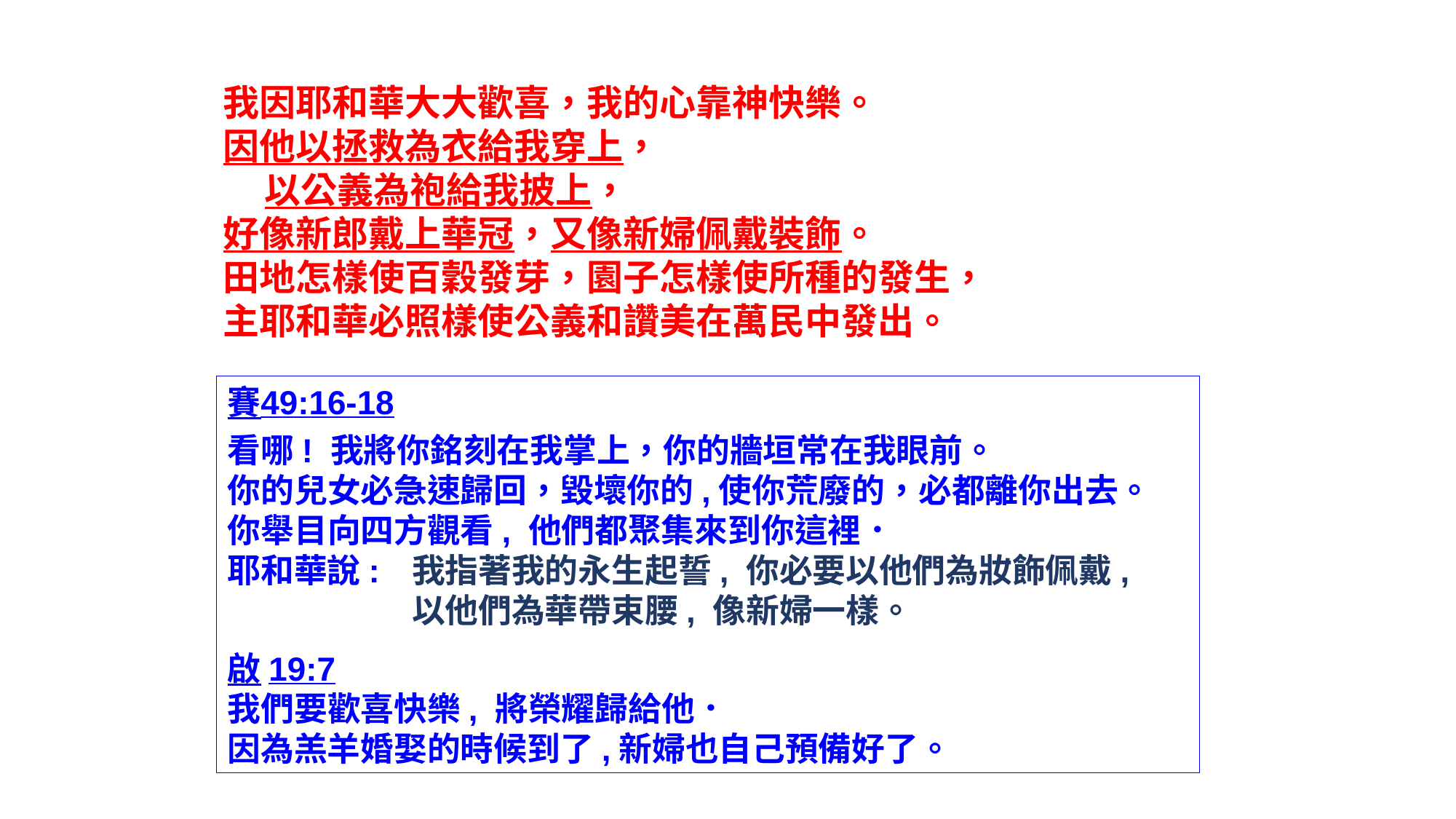

我因耶和華大大歡喜，我的心靠神快樂。
因他以拯救為衣給我穿上，
    以公義為袍給我披上，
好像新郎戴上華冠，又像新婦佩戴裝飾。
田地怎樣使百穀發芽，園子怎樣使所種的發生，
主耶和華必照樣使公義和讚美在萬民中發出。
賽49:16-18
看哪! 我將你銘刻在我掌上，你的牆垣常在我眼前。
你的兒女必急速歸回，毀壞你的,使你荒廢的，必都離你出去。
你舉目向四方觀看, 他們都聚集來到你這裡．
耶和華說:	我指著我的永生起誓, 你必要以他們為妝飾佩戴,
	以他們為華帶束腰, 像新婦一樣。

啟19:7
我們要歡喜快樂, 將榮耀歸給他．
因為羔羊婚娶的時候到了,新婦也自己預備好了。
|  |  |
| --- | --- |